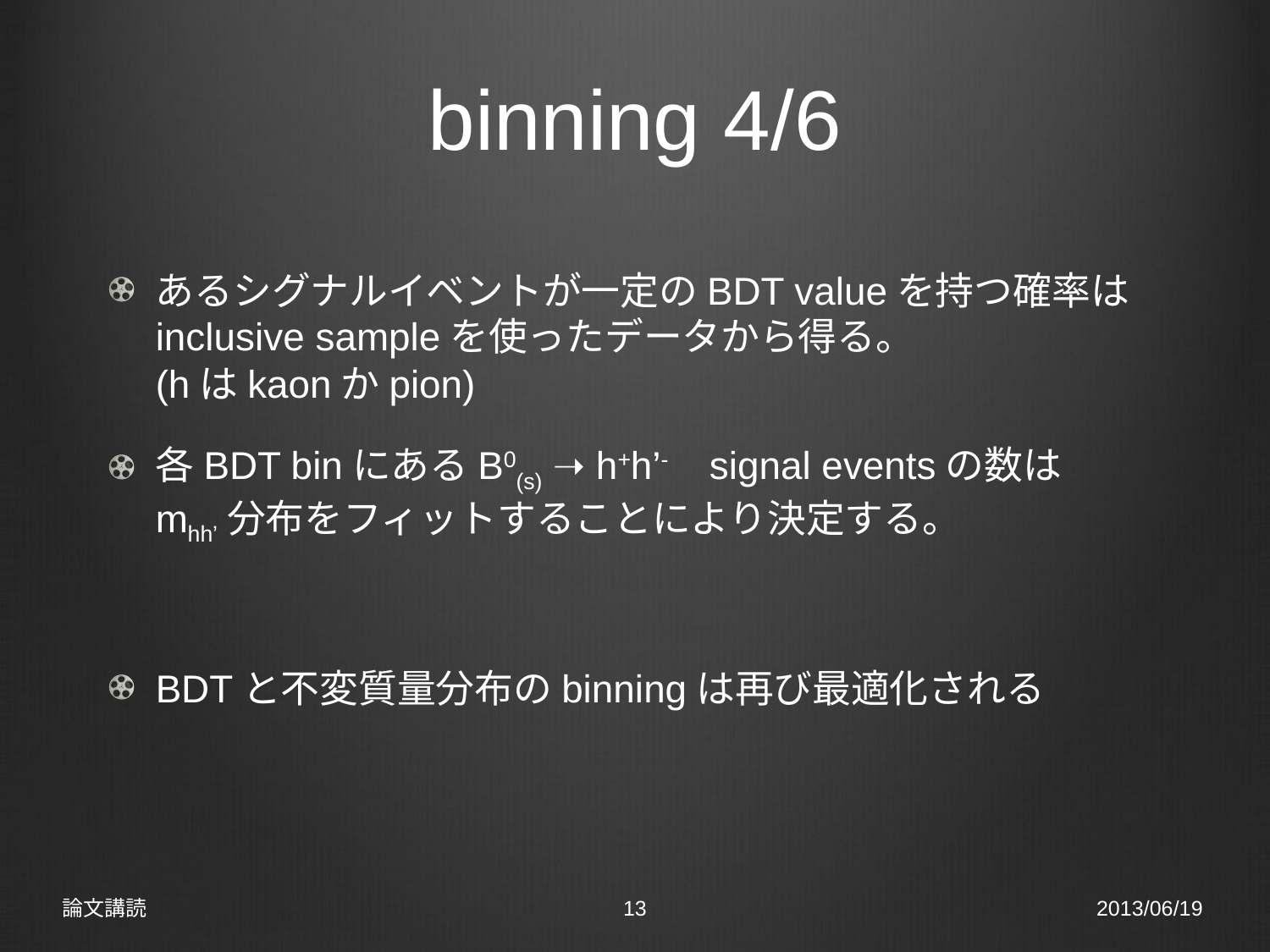

# binning 4/6
あるシグナルイベントが一定のBDT valueを持つ確率はinclusive sampleを使ったデータから得る。
(hはkaonかpion)
各BDT binにあるB0(s) ➝ h+h’-　signal eventsの数はmhh’分布をフィットすることにより決定する。

BDTと不変質量分布のbinningは再び最適化される

論文講読
13
2013/06/19